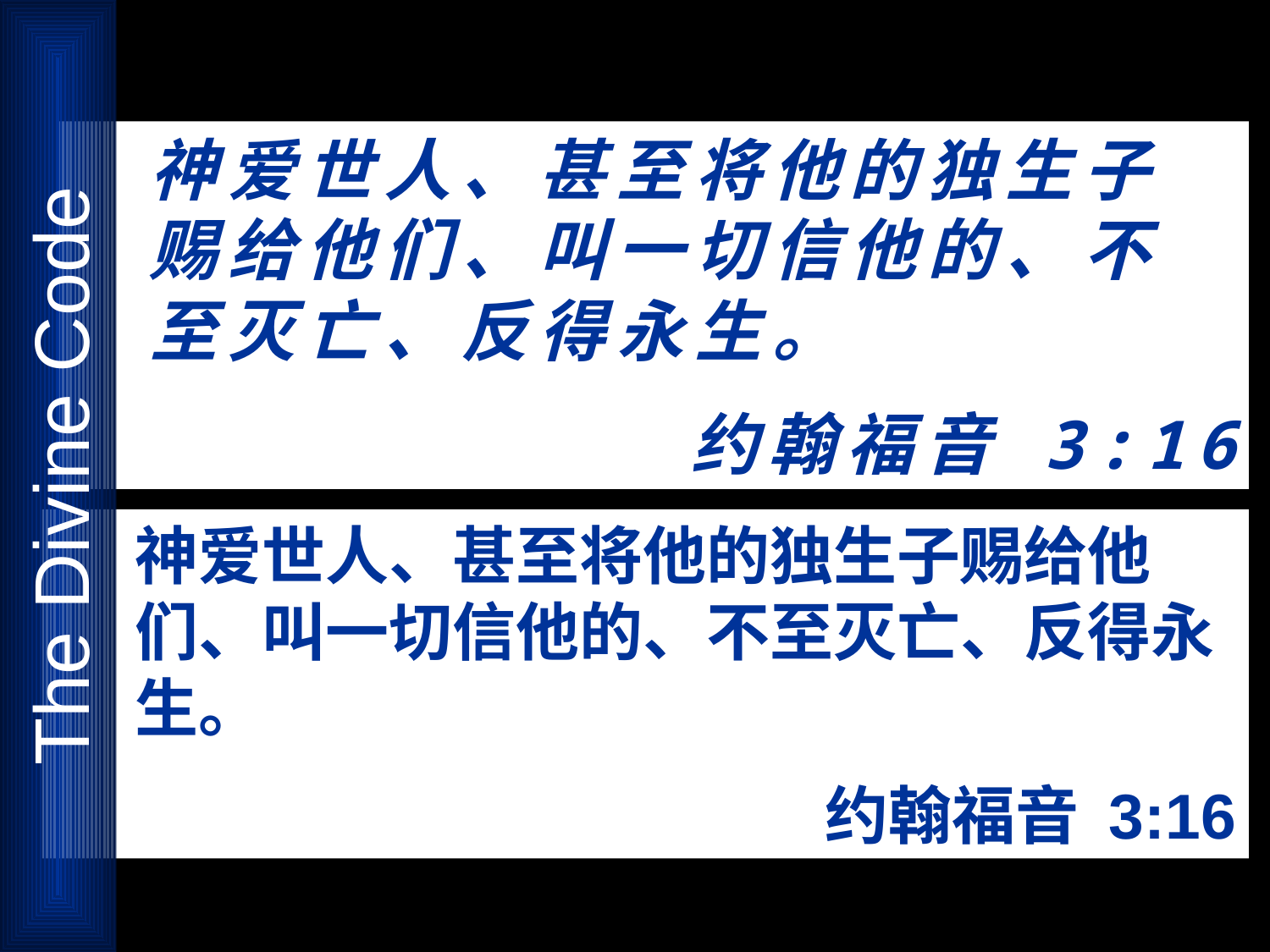

神爱世人、甚至将他的独生子赐给他们、叫一切信他的、不至灭亡、反得永生。
约翰福音 3:16
# The Divine Code
神爱世人、甚至将他的独生子赐给他们、叫一切信他的、不至灭亡、反得永生。
约翰福音 3:16